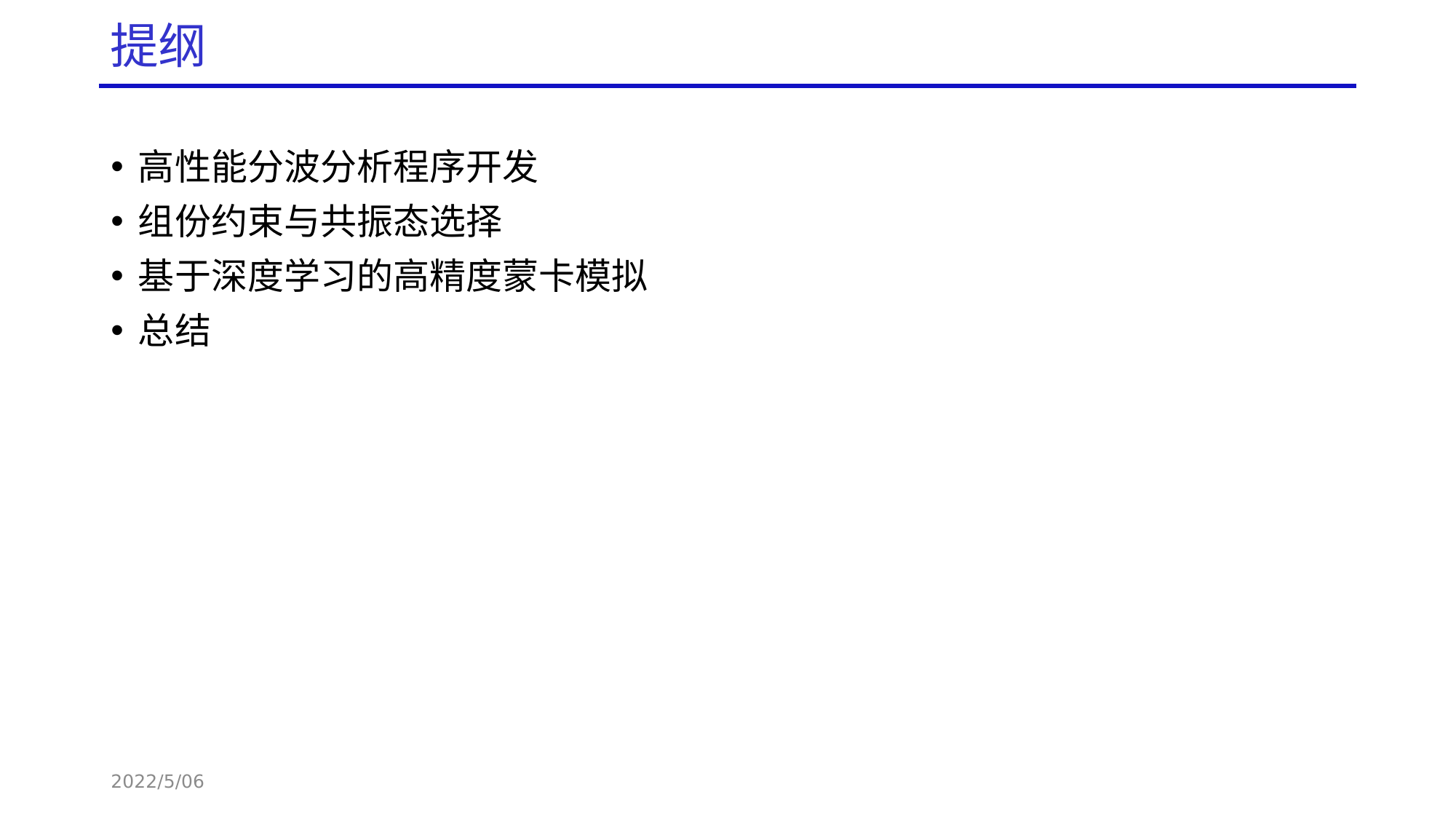

# 提纲
高性能分波分析程序开发
组份约束与共振态选择
基于深度学习的高精度蒙卡模拟
总结
2022/5/06
2